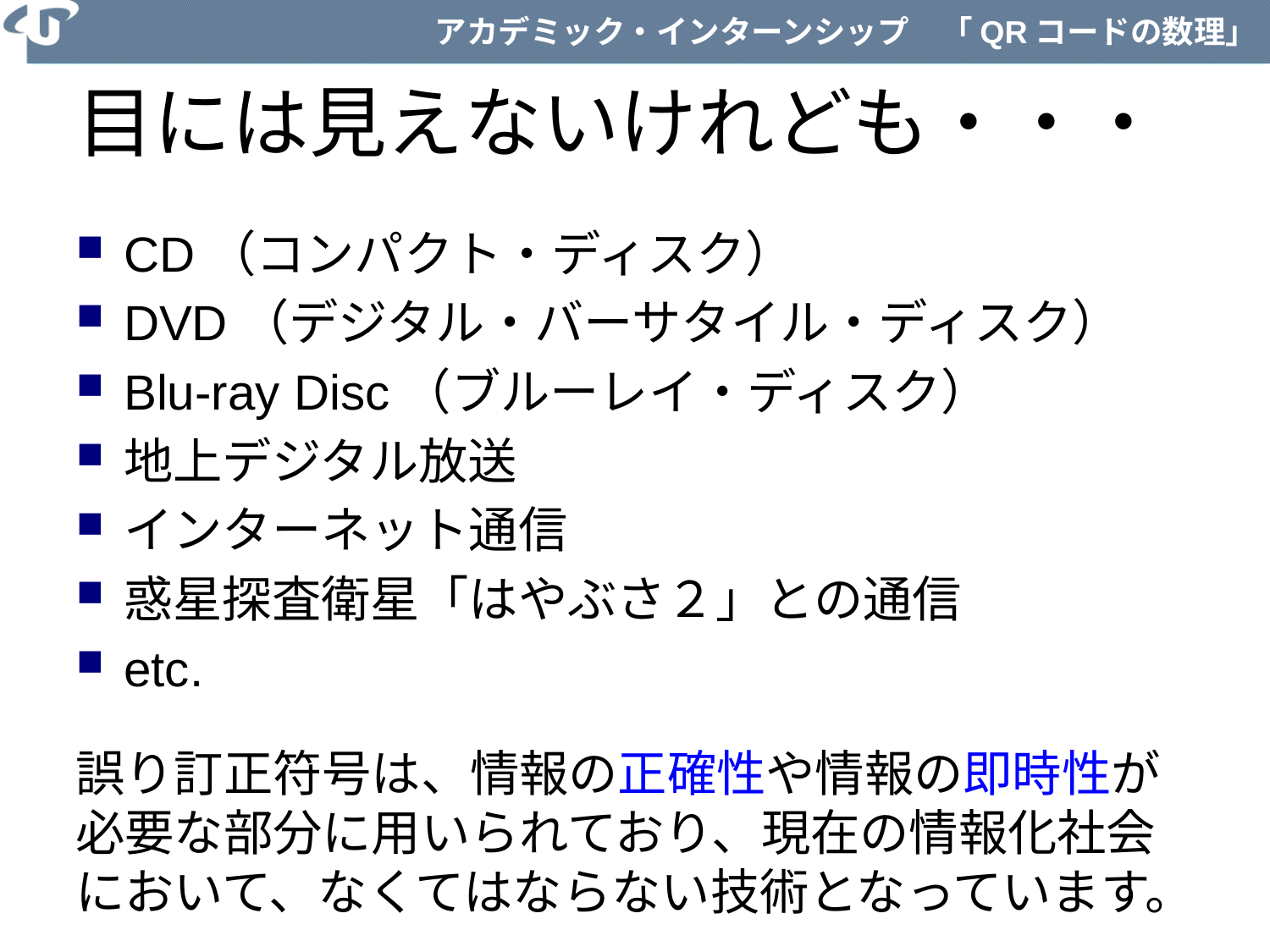

# 目には見えないけれども・・・
CD（コンパクト・ディスク）
DVD（デジタル・バーサタイル・ディスク）
Blu-ray Disc（ブルーレイ・ディスク）
地上デジタル放送
インターネット通信
惑星探査衛星「はやぶさ２」との通信
etc.
誤り訂正符号は、情報の正確性や情報の即時性が
必要な部分に用いられており、現在の情報化社会
において、なくてはならない技術となっています。